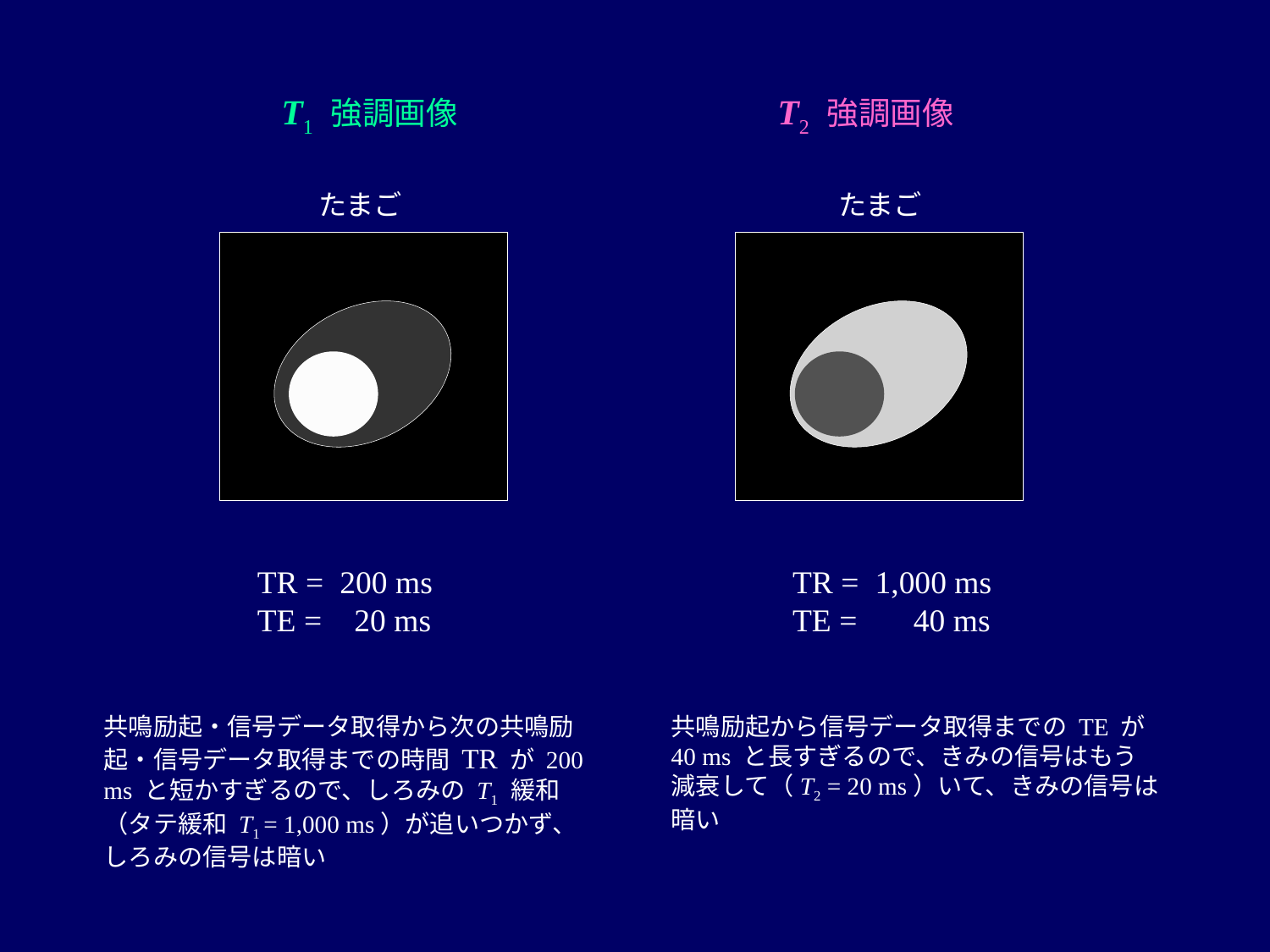

T1 強調画像
T2 強調画像
たまご
たまご

TR =  1,000 ms
TE =       40 ms
TR =  200 ms
TE =    20 ms
共鳴励起・信号データ取得から次の共鳴励起・信号データ取得までの時間 TR が 200 ms と短かすぎるので、しろみの T1  緩和（タテ緩和 T1 = 1,000 ms）が追いつかず、しろみの信号は暗い
共鳴励起から信号データ取得までの TE が
40 ms と長すぎるので、きみの信号はもう
減衰して（T2 = 20 ms）いて、きみの信号は暗い